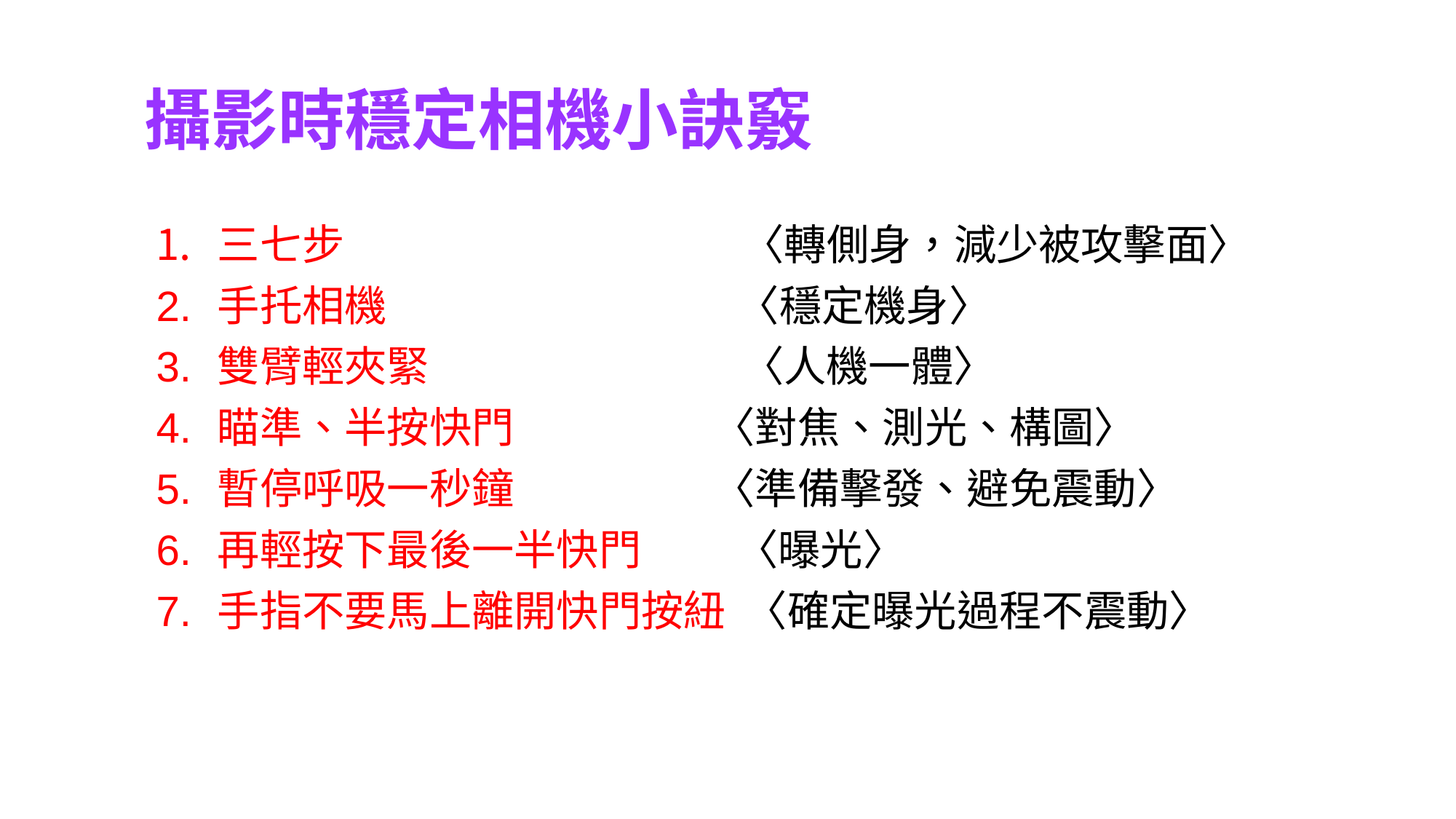

# 攝影時穩定相機小訣竅
三七步                                          〈轉側身，減少被攻擊面〉
手托相機                                     〈穩定機身〉
雙臂輕夾緊                                 〈人機一體〉
瞄準、半按快門                     〈對焦、測光、構圖〉
暫停呼吸一秒鐘                     〈準備擊發、避免震動〉
再輕按下最後一半快門          〈曝光〉
手指不要馬上離開快門按紐  〈確定曝光過程不震動〉